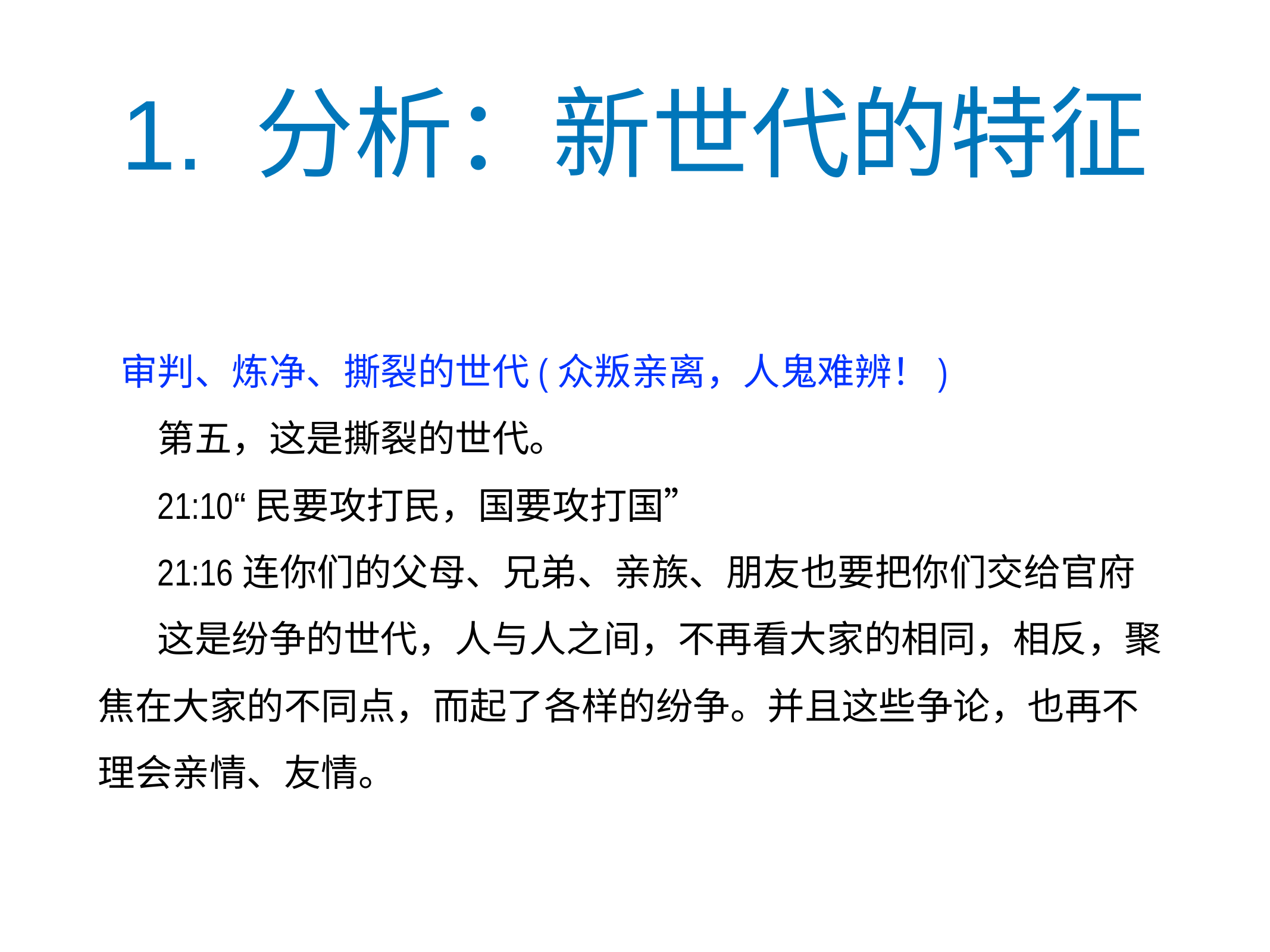

# 1. 分析：新世代的特征
审判、炼净、撕裂的世代(众叛亲离，人鬼难辨！)
第五，这是撕裂的世代。
21:10“民要攻打民，国要攻打国”
21:16连你们的父母、兄弟、亲族、朋友也要把你们交给官府
这是纷争的世代，人与人之间，不再看大家的相同，相反，聚焦在大家的不同点，而起了各样的纷争。并且这些争论，也再不理会亲情、友情。